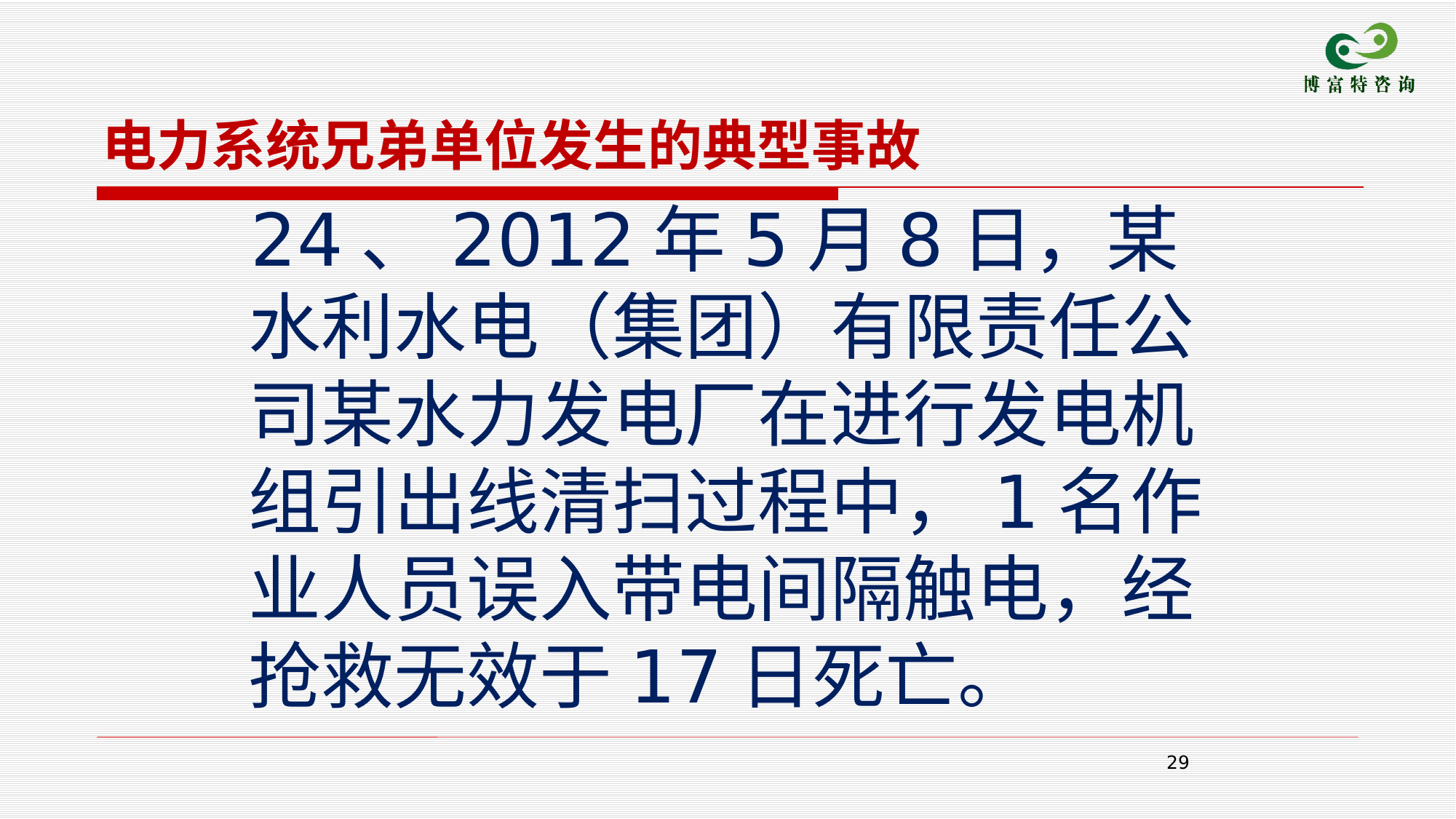

电力系统兄弟单位发生的典型事故
     24、2012年5月8日，某水利水电（集团）有限责任公司某水力发电厂在进行发电机组引出线清扫过程中，1名作业人员误入带电间隔触电，经抢救无效于17日死亡。

29